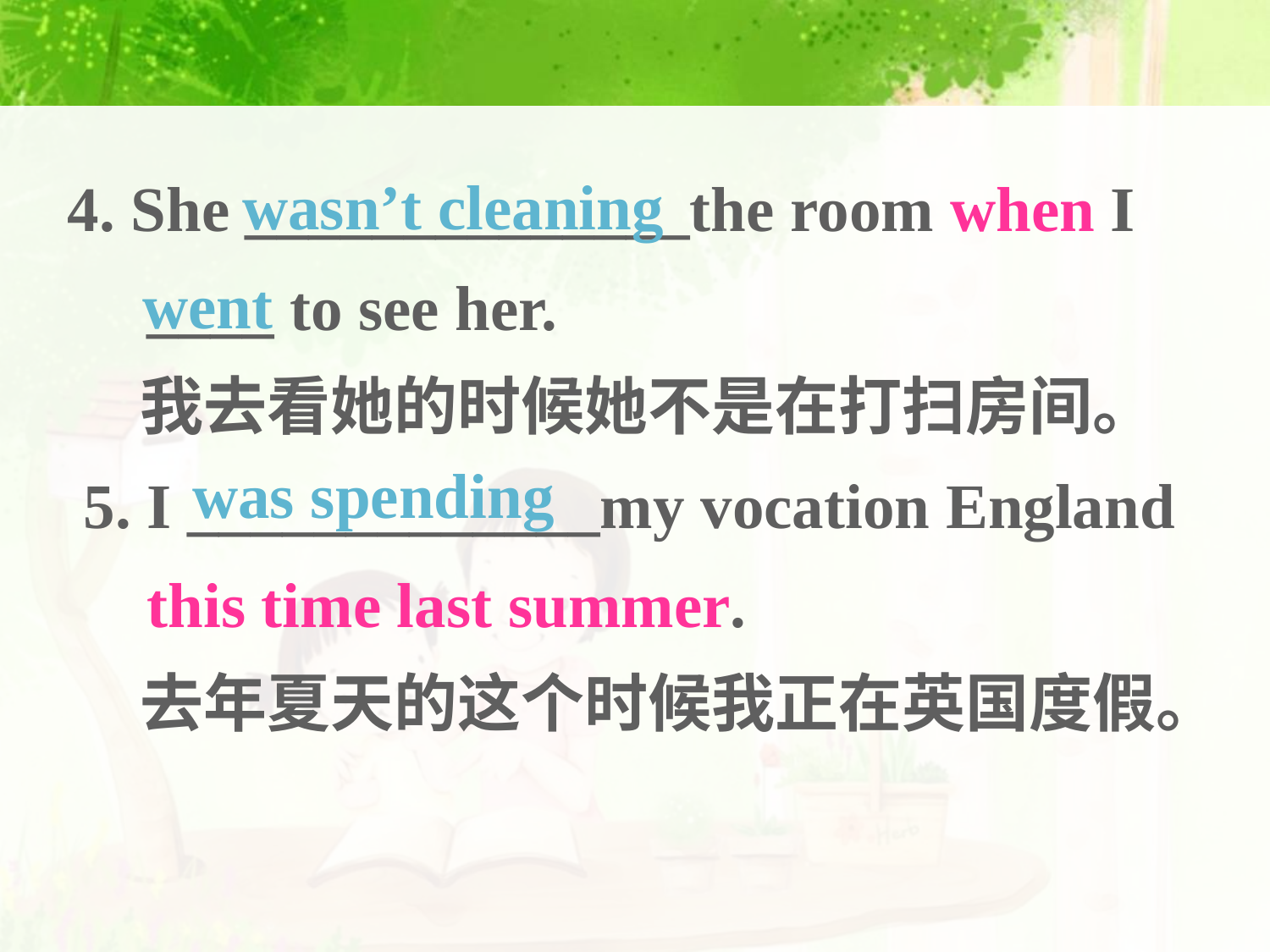

4. She ______________the room when I
     ____ to see her.
    我去看她的时候她不是在打扫房间。
 5. I _____________my vocation England
     this time last summer.
    去年夏天的这个时候我正在英国度假。
wasn’t cleaning
went
was spending